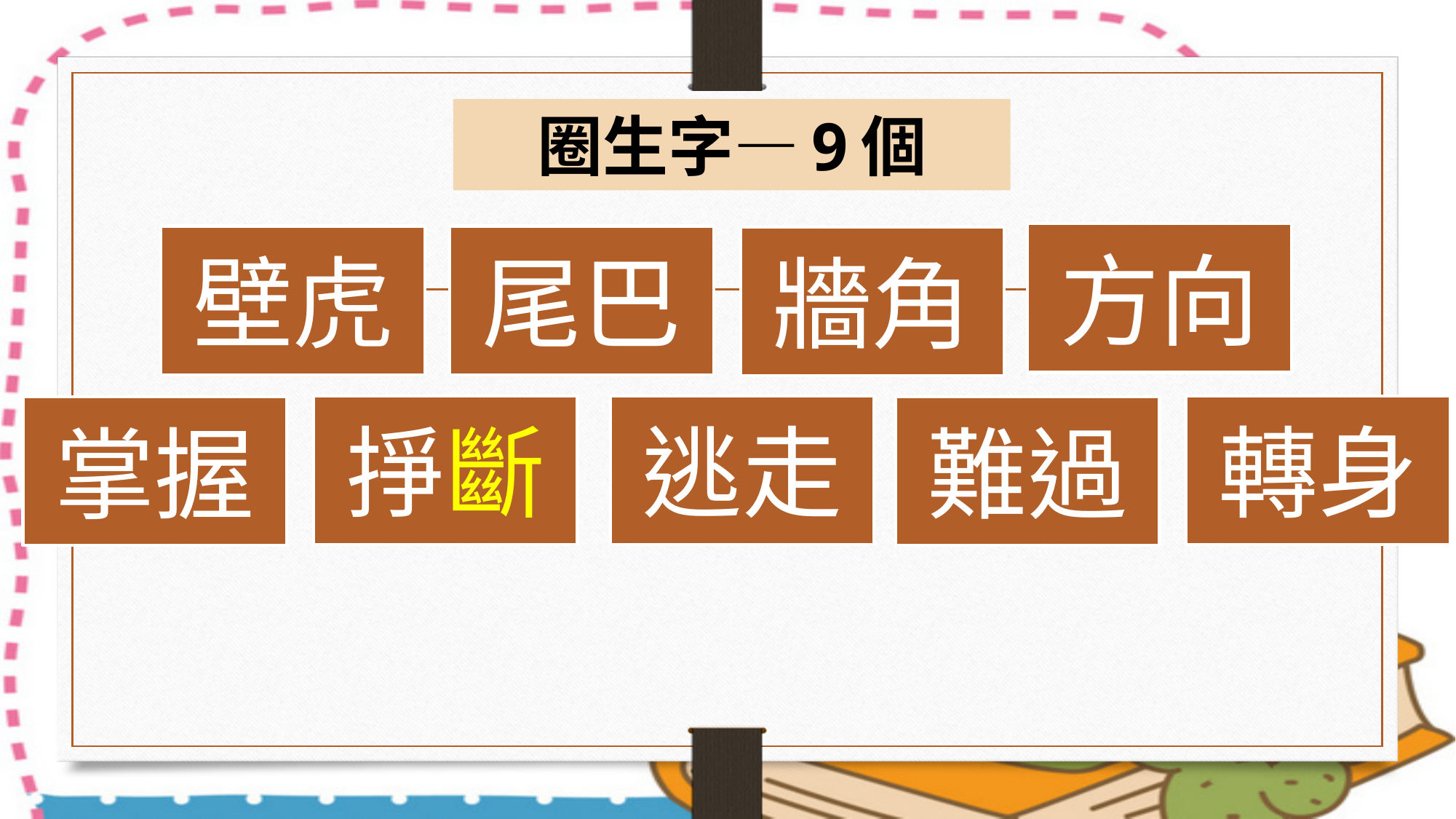

# 圈生字—9個
方向
壁虎
尾巴
牆角
轉身
逃走
掙斷
掌握
難過